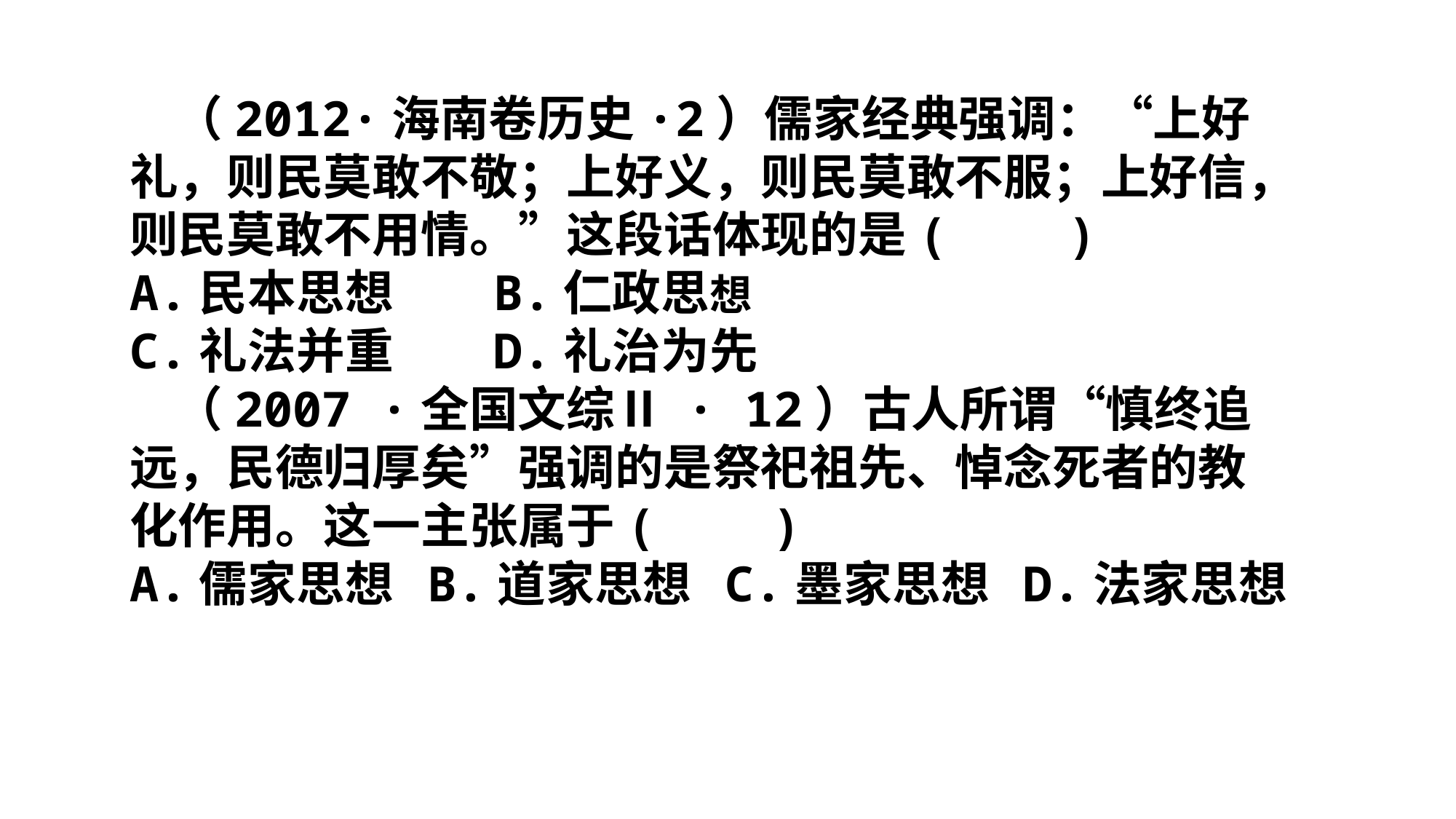

（2012·海南卷历史·2）儒家经典强调：“上好礼，则民莫敢不敬；上好义，则民莫敢不服；上好信，则民莫敢不用情。”这段话体现的是(　　)
A.民本思想        B.仁政思想
C.礼法并重        D.礼治为先
   （2007 ·全国文综Ⅱ · 12）古人所谓“慎终追远，民德归厚矣”强调的是祭祀祖先、悼念死者的教化作用。这一主张属于(    )
A.儒家思想  B.道家思想  C.墨家思想  D.法家思想